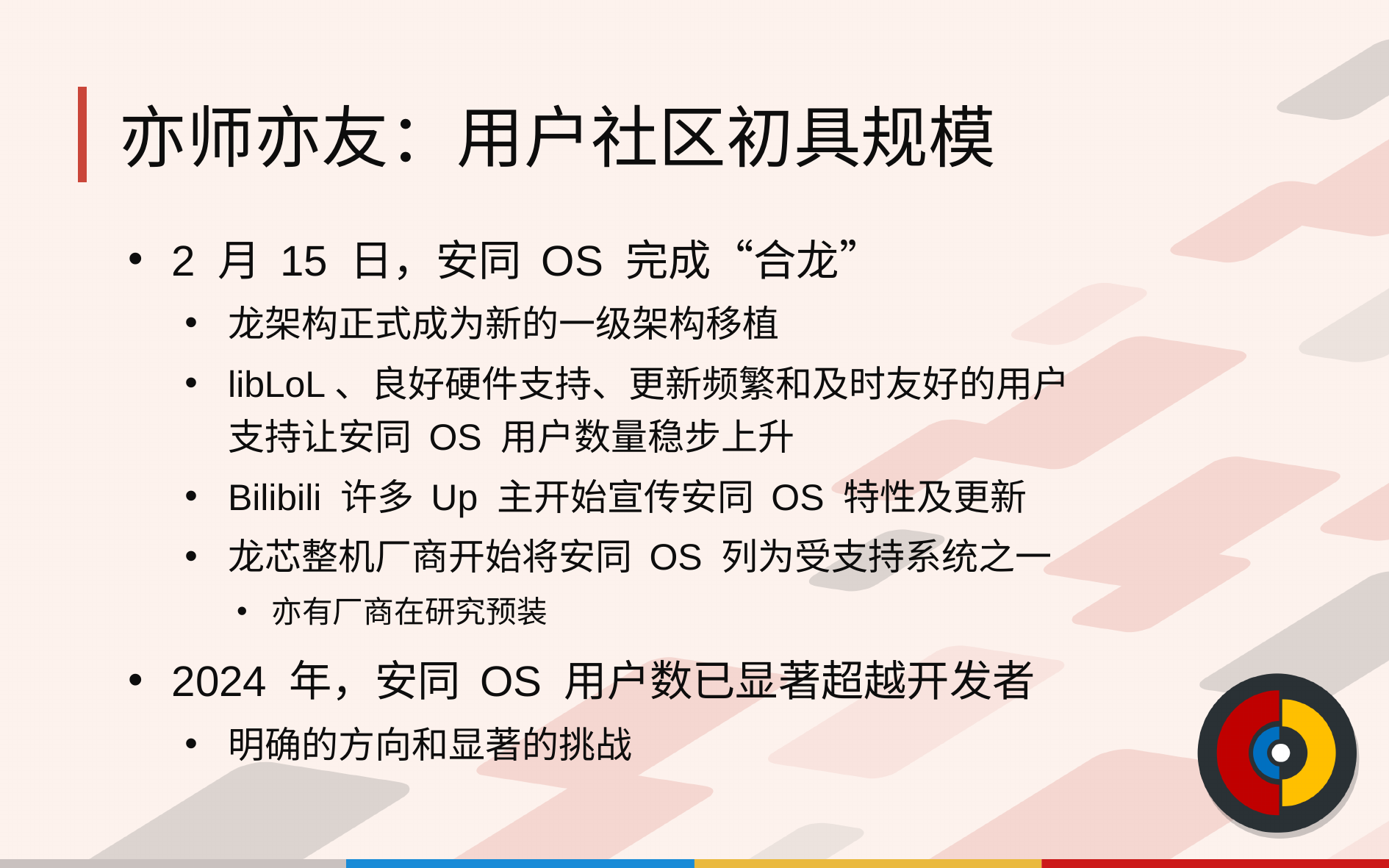

# 亦师亦友：用户社区初具规模
2 月 15 日，安同 OS 完成“合龙”
龙架构正式成为新的一级架构移植
libLoL、良好硬件支持、更新频繁和及时友好的用户支持让安同 OS 用户数量稳步上升
Bilibili 许多 Up 主开始宣传安同 OS 特性及更新
龙芯整机厂商开始将安同 OS 列为受支持系统之一
亦有厂商在研究预装
2024 年，安同 OS 用户数已显著超越开发者
明确的方向和显著的挑战